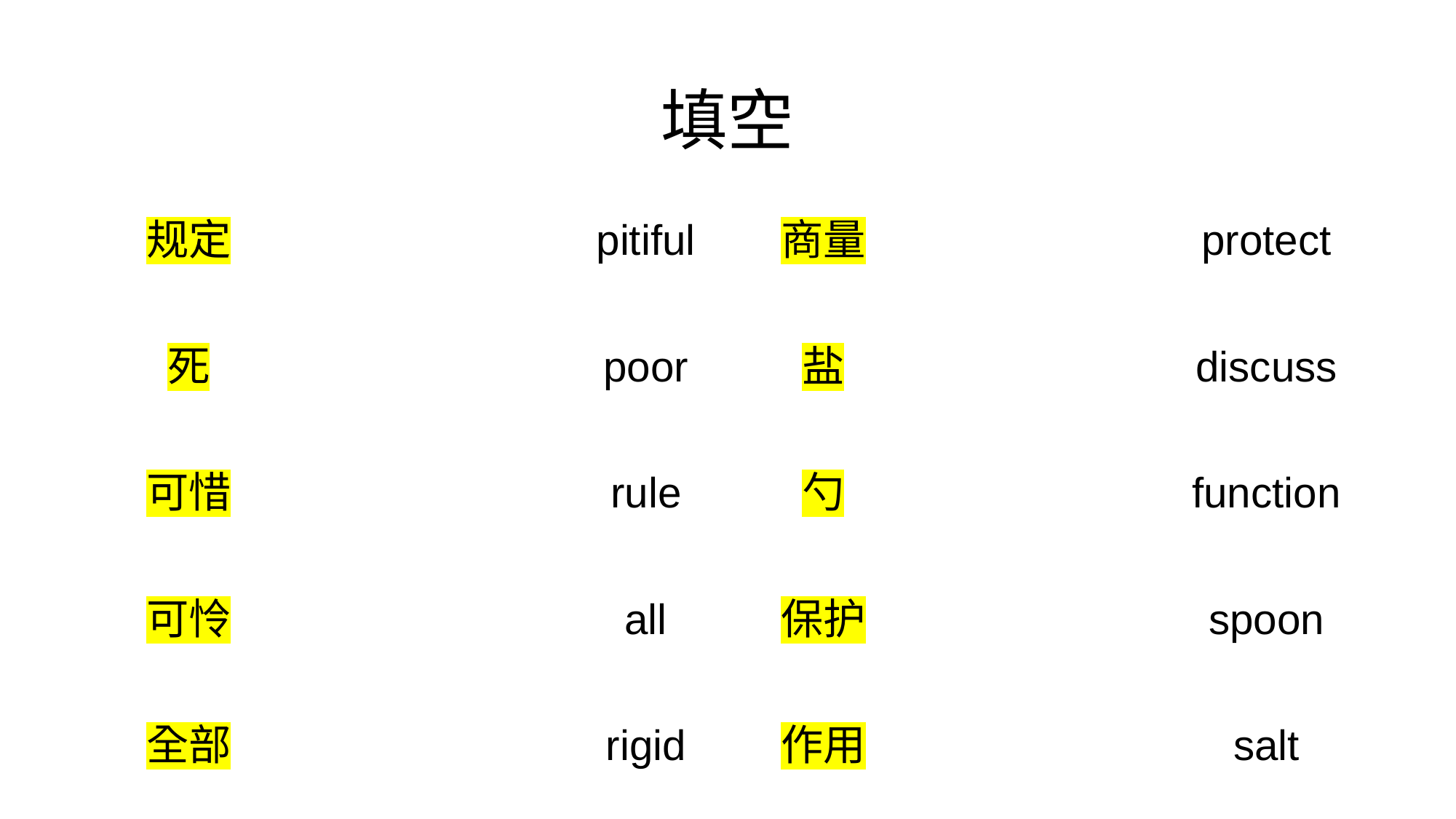

# 填空
规定
pitiful
商量
protect
死
poor
盐
discuss
可惜
rule
function
勺
spoon
可怜
all
保护
全部
rigid
salt
作用